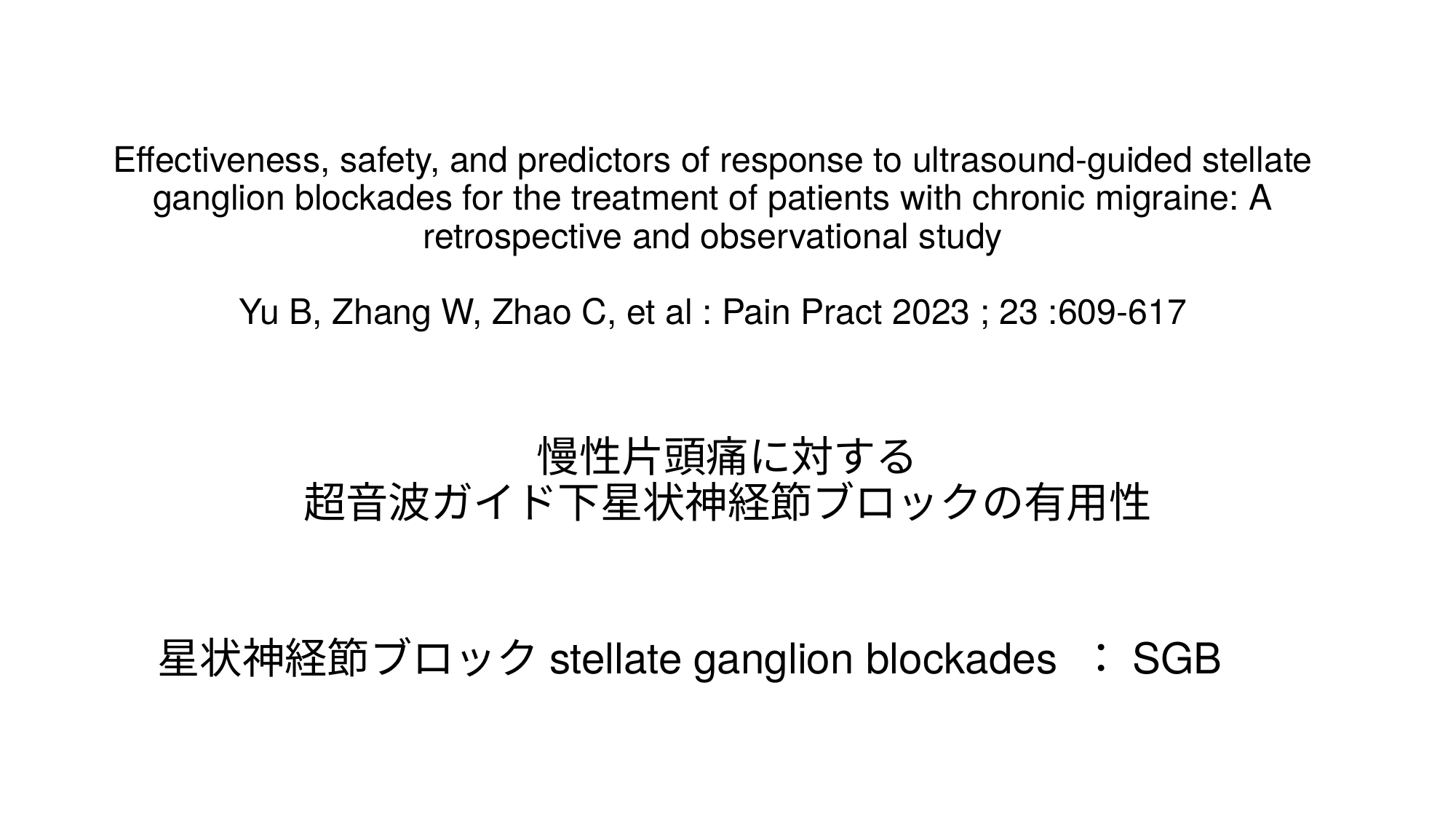

# Effectiveness, safety, and predictors of response to ultrasound-guided stellate ganglion blockades for the treatment of patients with chronic migraine: A retrospective and observational study Yu B, Zhang W, Zhao C, et al : Pain Pract 2023 ; 23 :609-617
慢性片頭痛に対する
超音波ガイド下星状神経節ブロックの有用性
星状神経節ブロックstellate ganglion blockades ：SGB